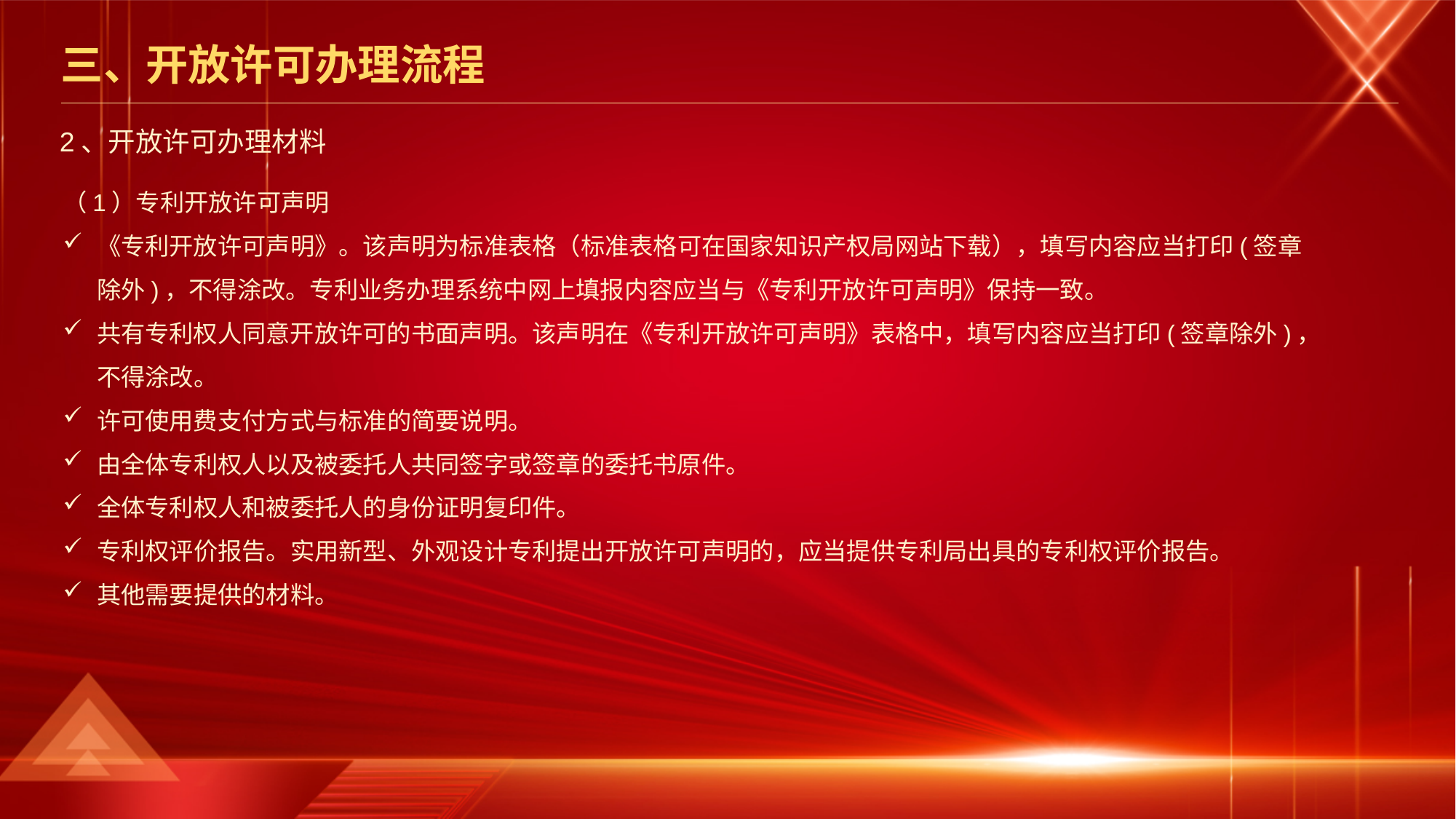

三、开放许可办理流程
2、开放许可办理材料
（1）专利开放许可声明
《专利开放许可声明》。该声明为标准表格（标准表格可在国家知识产权局网站下载），填写内容应当打印(签章除外)，不得涂改。专利业务办理系统中网上填报内容应当与《专利开放许可声明》保持一致。
共有专利权人同意开放许可的书面声明。该声明在《专利开放许可声明》表格中，填写内容应当打印(签章除外)，不得涂改。
许可使用费支付方式与标准的简要说明。
由全体专利权人以及被委托人共同签字或签章的委托书原件。
全体专利权人和被委托人的身份证明复印件。
专利权评价报告。实用新型、外观设计专利提出开放许可声明的，应当提供专利局出具的专利权评价报告。
其他需要提供的材料。